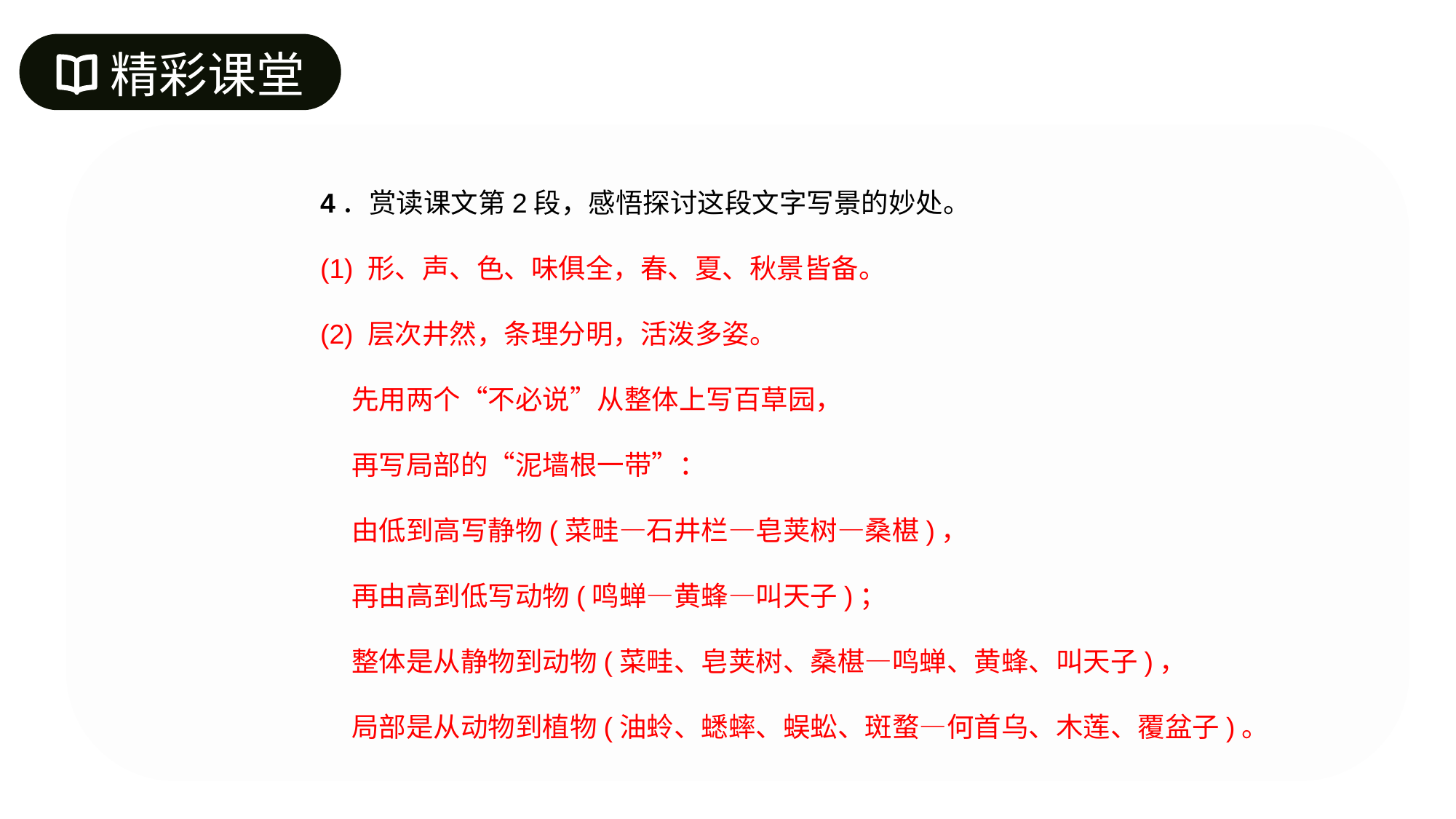

精彩课堂

4．赏读课文第2段，感悟探讨这段文字写景的妙处。
(1) 形、声、色、味俱全，春、夏、秋景皆备。
(2) 层次井然，条理分明，活泼多姿。
    先用两个“不必说”从整体上写百草园，
    再写局部的“泥墙根一带”：
    由低到高写静物(菜畦—石井栏—皂荚树—桑椹)，
    再由高到低写动物(鸣蝉—黄蜂—叫天子)；
    整体是从静物到动物(菜畦、皂荚树、桑椹—鸣蝉、黄蜂、叫天子)，
    局部是从动物到植物(油蛉、蟋蟀、蜈蚣、斑蝥—何首乌、木莲、覆盆子)。